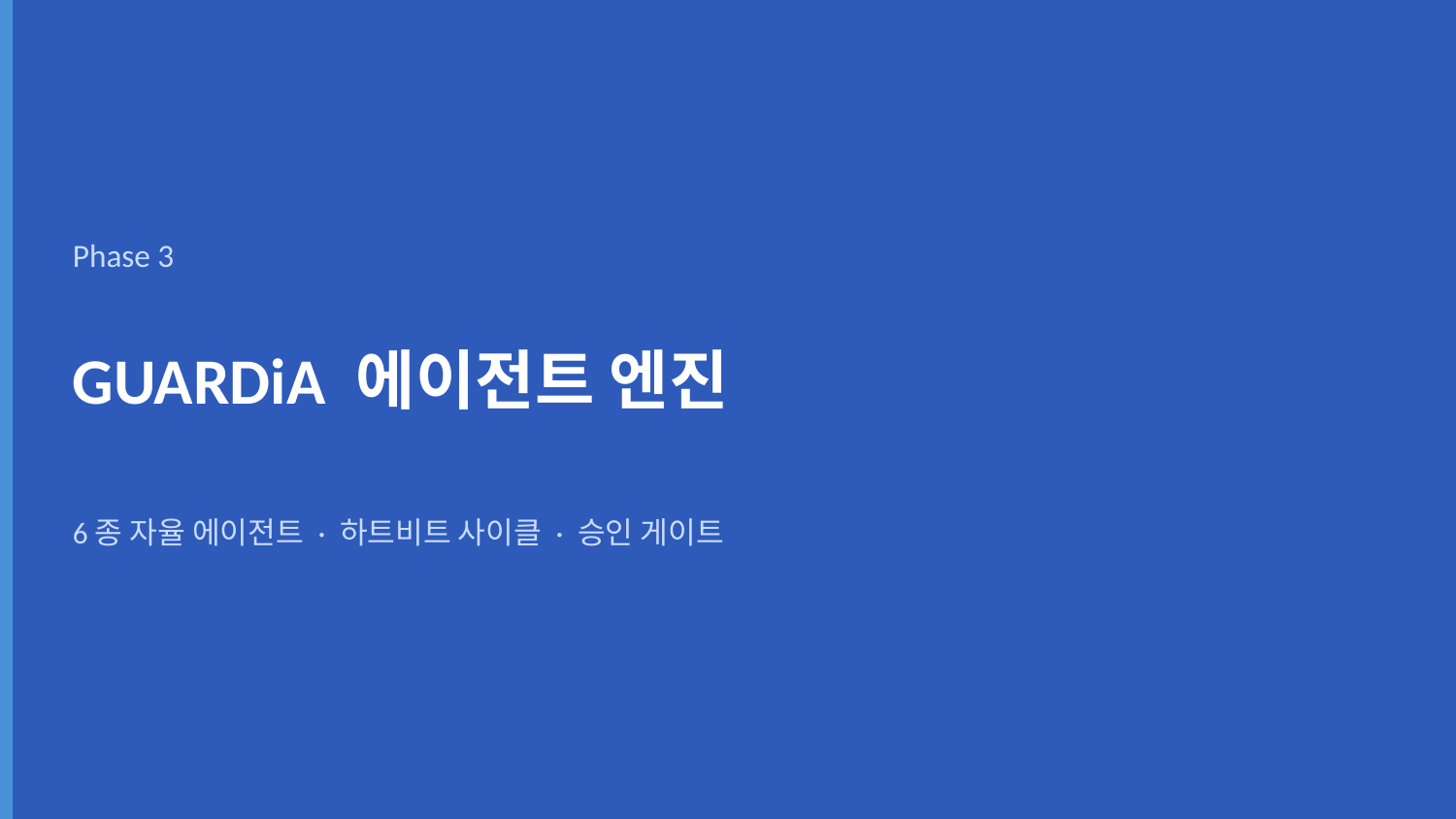

Phase 3
GUARDiA 에이전트 엔진
6종 자율 에이전트 · 하트비트 사이클 · 승인 게이트